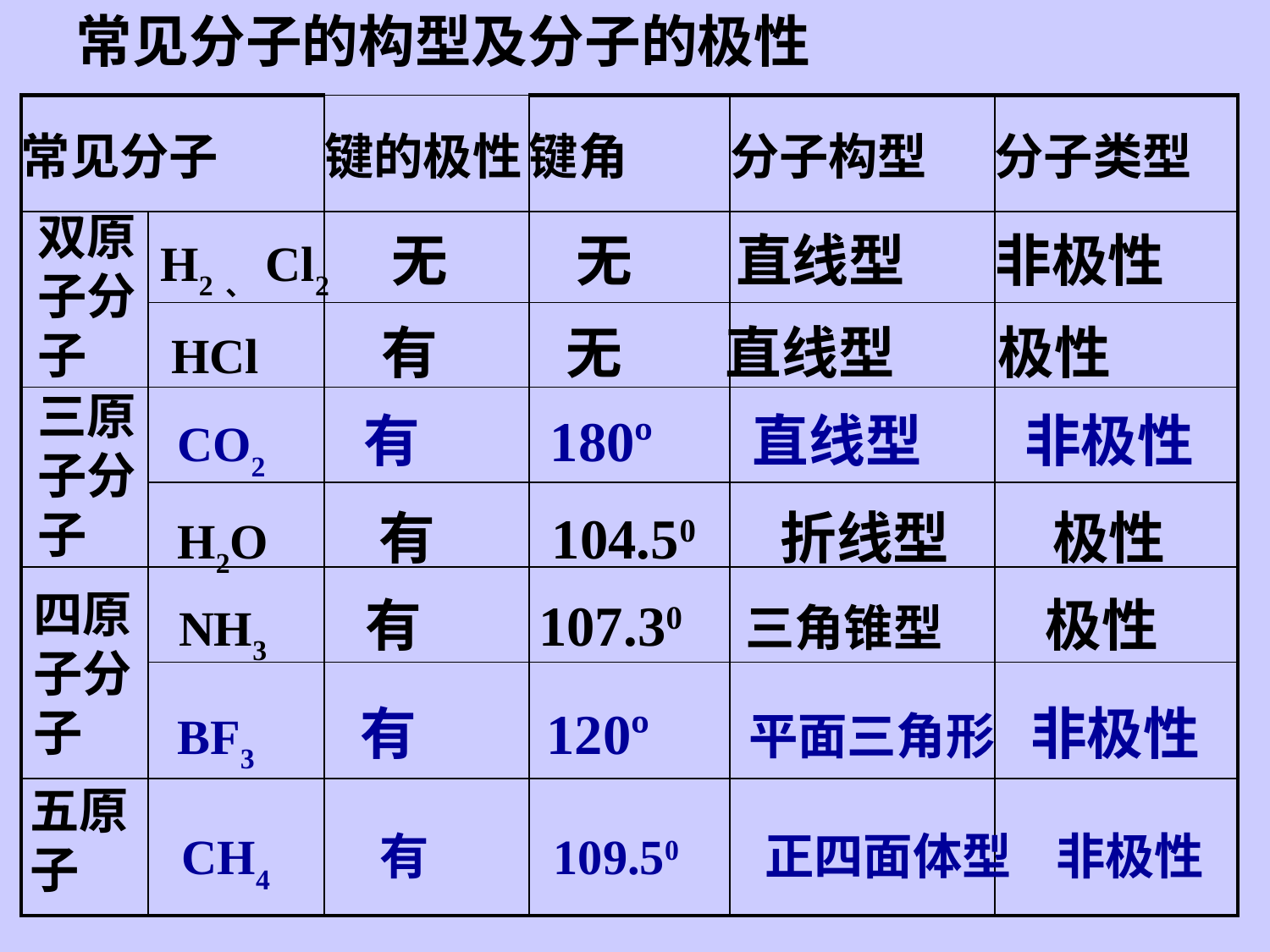

常见分子的构型及分子的极性
| 常见分子 |  | 键的极性 | 键角 | 分子构型 | 分子类型 |
| --- | --- | --- | --- | --- | --- |
|  |  |  |  |  |  |
|  |  |  |  |  |  |
|  |  |  |  |  |  |
|  |  |  |  |  |  |
|  |  |  |  |  |  |
|  |  |  |  |  |  |
|  |  |  |  |  |  |
双原子分子
H2、Cl2       无          无        直线型       非极性
HCl         有          无        直线型        极性
三原子分子
CO2            有         180º      直线型        非极性
H2O        有        104.50     折线型        极性
四原子分子
NH3            有        107.30      三角锥型        极性
BF3             有         120º      平面三角形   非极性
五原子
CH4        有          109.50      正四面体型    非极性